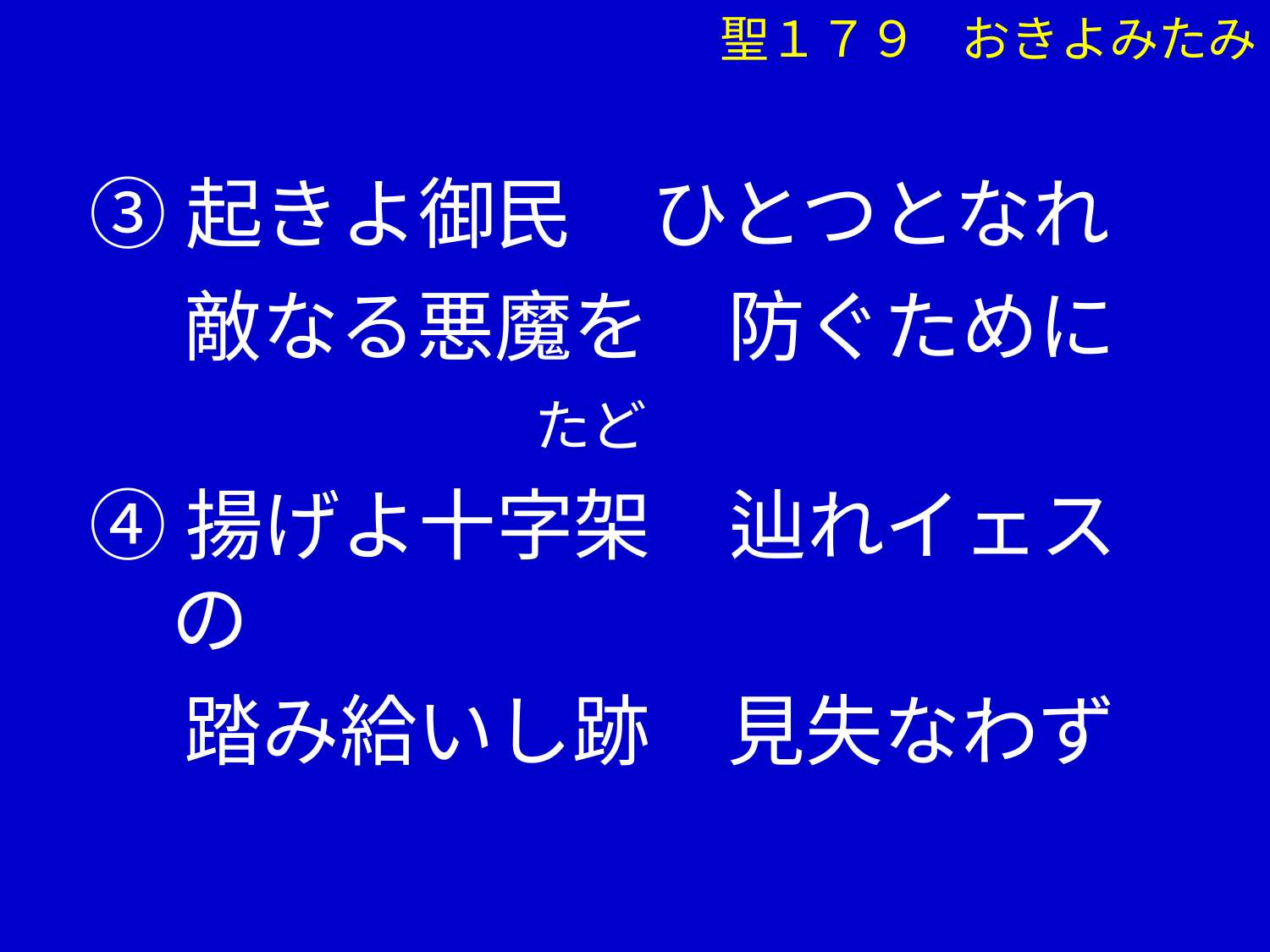

聖１７９    おきよみたみ
③起きよ御民　ひとつとなれ
　 敵なる悪魔を　防ぐために
                                  たど
④揚げよ十字架　辿れイェスの
　 踏み給いし跡　見失なわず